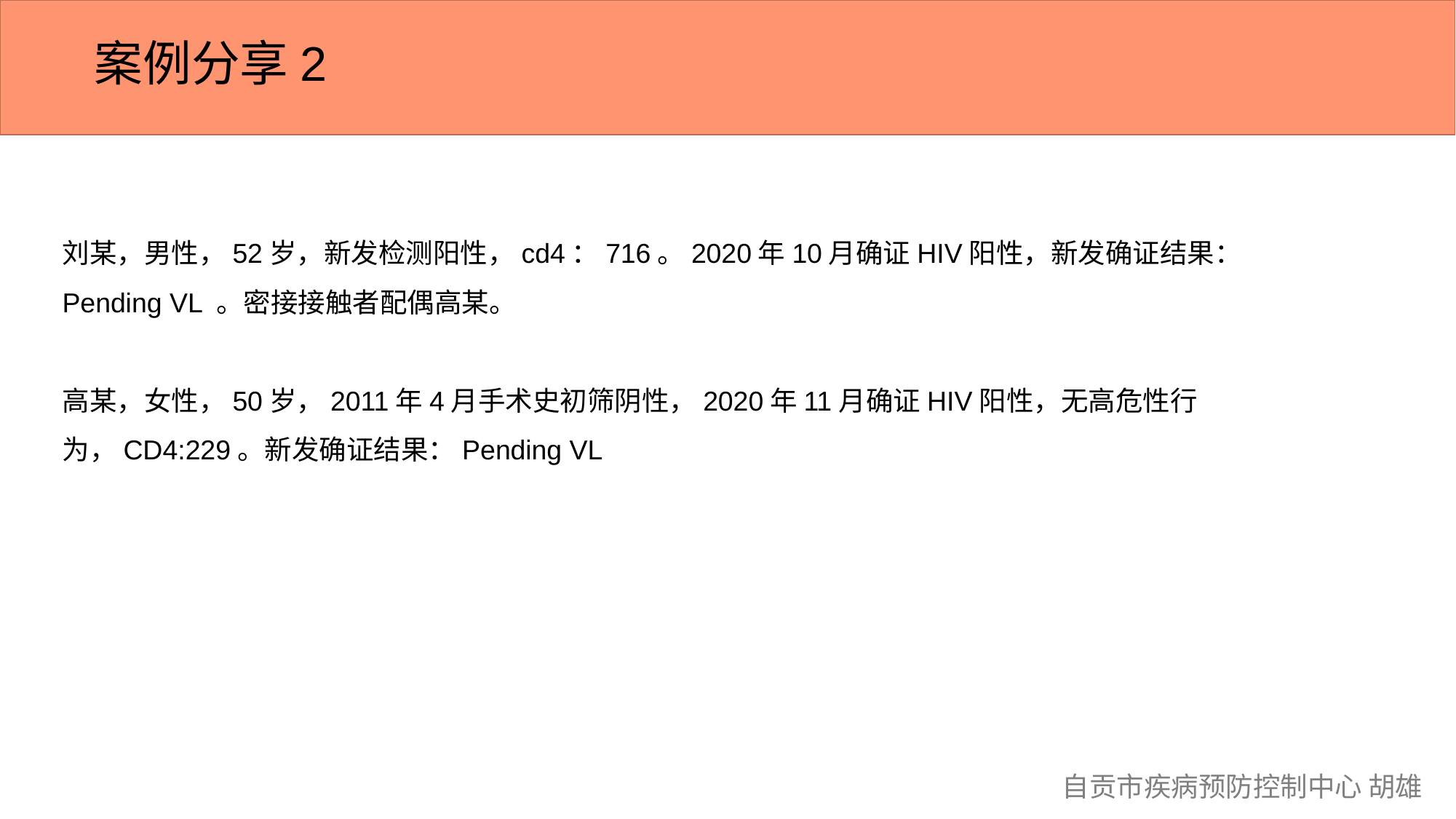

案例分享2
刘某，男性，52岁，新发检测阳性，cd4：716。2020年10月确证HIV阳性，新发确证结果：Pending VL 。密接接触者配偶高某。

高某，女性，50岁，2011年4月手术史初筛阴性，2020年11月确证HIV阳性，无高危性行为，CD4:229。新发确证结果：Pending VL